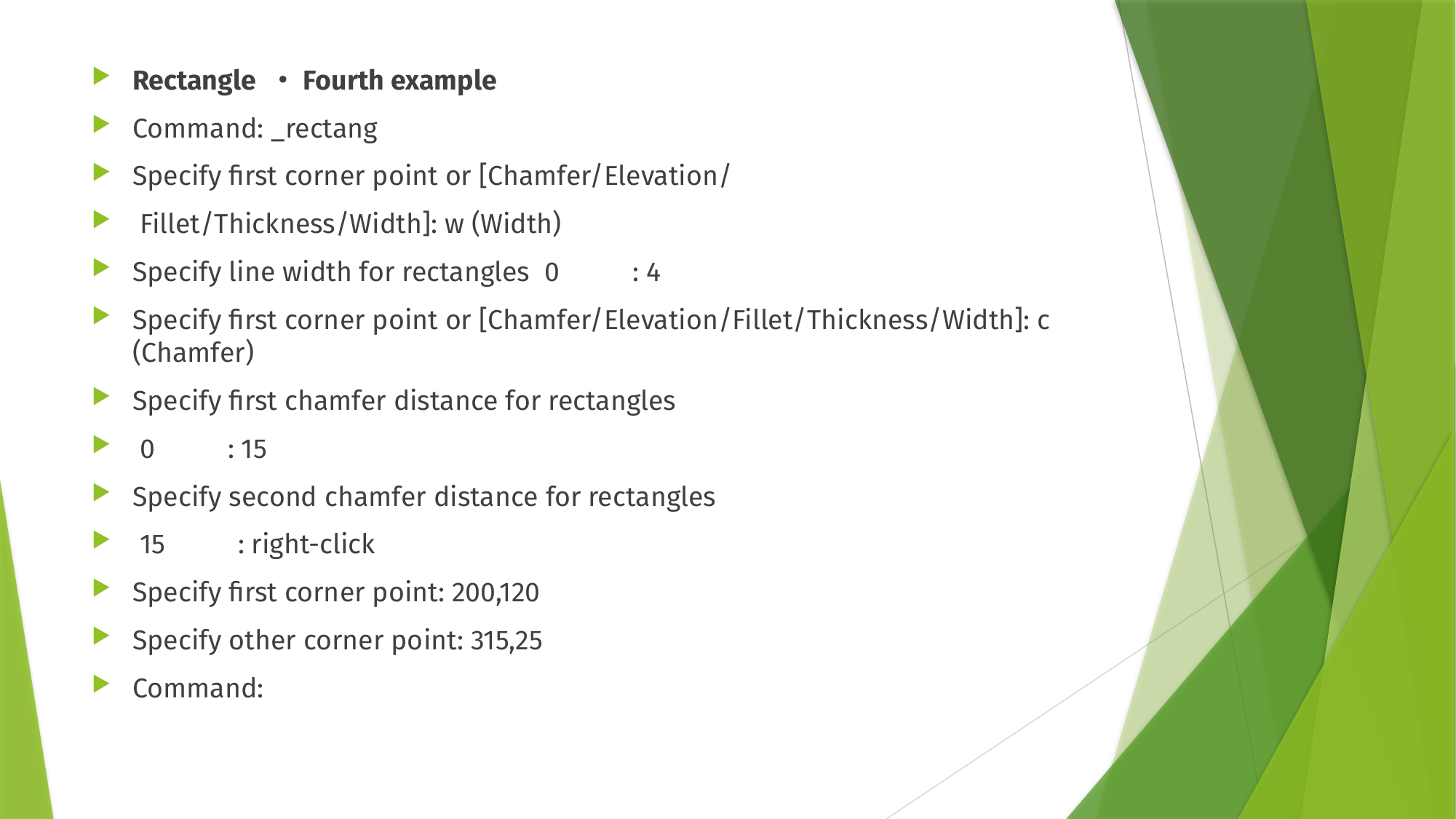

Rectangle ・Fourth example
Command: _rectang
Specify ﬁrst corner point or [Chamfer/Elevation/
 Fillet/Thickness/Width]: w (Width)
Specify line width for rectangles  0          : 4
Specify ﬁrst corner point or [Chamfer/Elevation/Fillet/Thickness/Width]: c (Chamfer)
Specify ﬁrst chamfer distance for rectangles
 0          : 15
Specify second chamfer distance for rectangles
 15          : right-click
Specify ﬁrst corner point: 200,120
Specify other corner point: 315,25
Command: